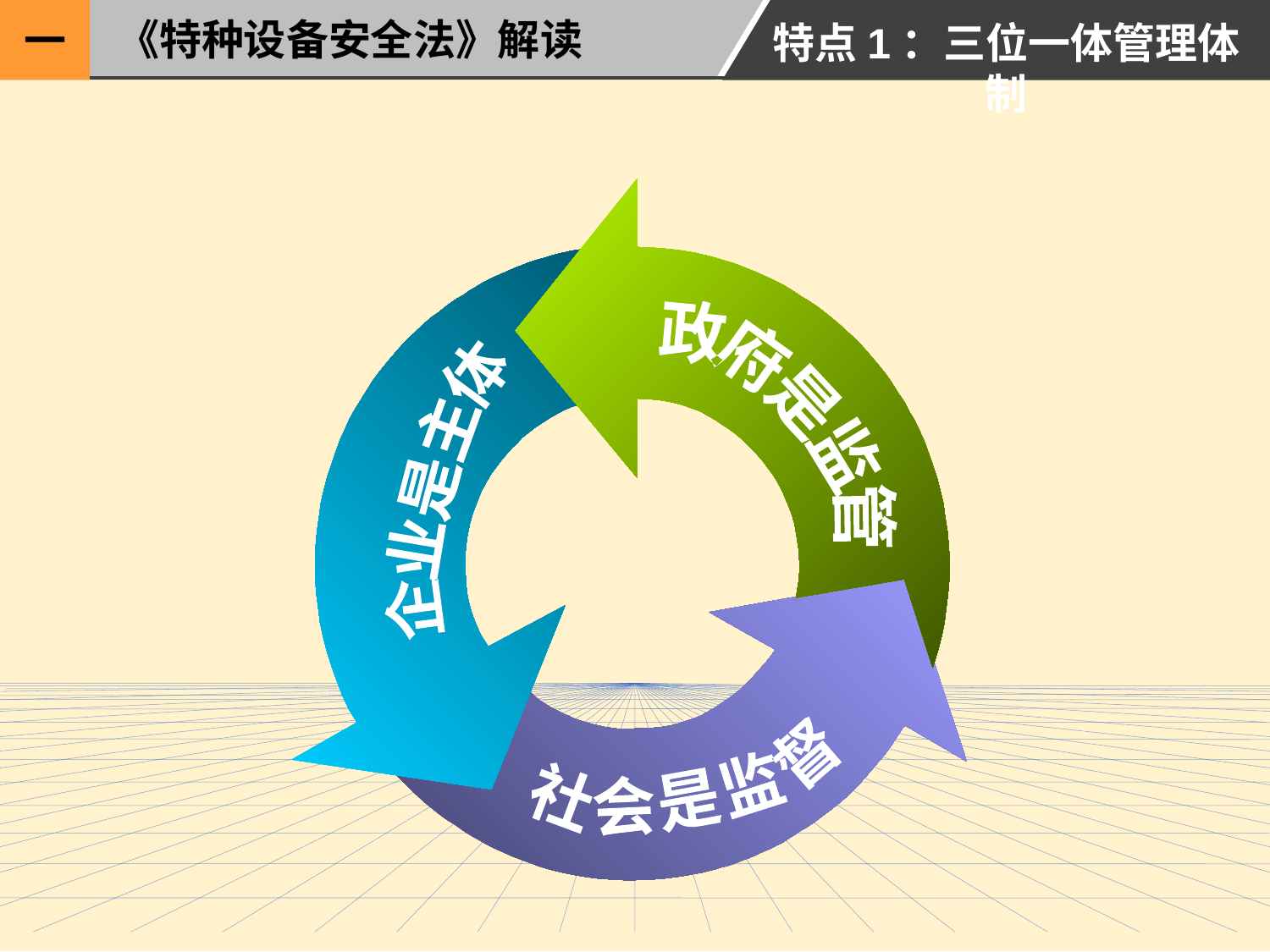

《特种设备安全法》解读
一
特点1：三位一体管理体制

政府是监管
企业是主体

社会是监督